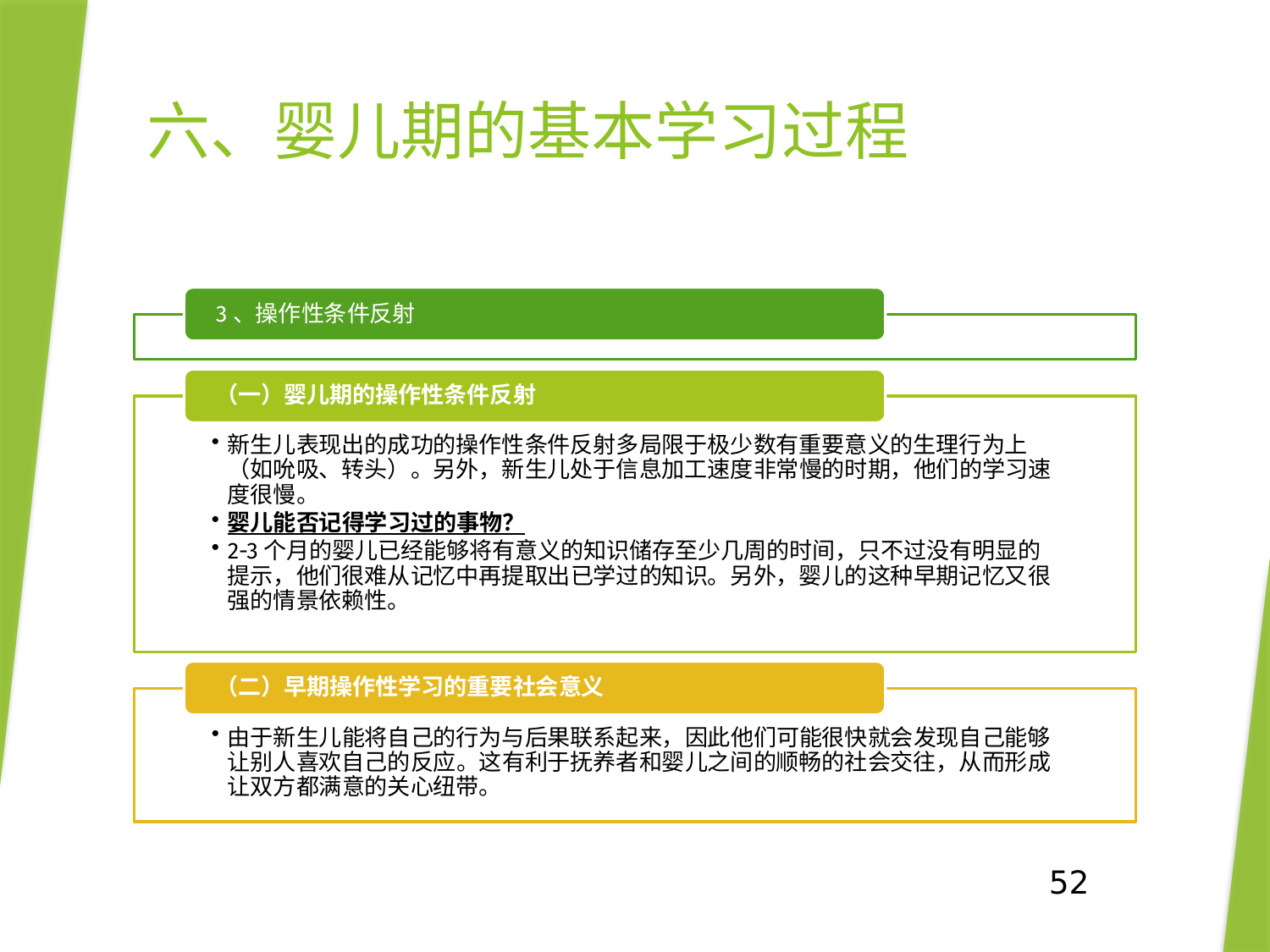

# 六、婴儿期的基本学习过程
3、操作性条件反射
新生儿表现出的成功的操作性条件反射多局限于极少数有重要意义的生理行为上（如吮吸、转头）。另外，新生儿处于信息加工速度非常慢的时期，他们的学习速度很慢。
婴儿能否记得学习过的事物？
2-3个月的婴儿已经能够将有意义的知识储存至少几周的时间，只不过没有明显的提示，他们很难从记忆中再提取出已学过的知识。另外，婴儿的这种早期记忆又很强的情景依赖性。
（一）婴儿期的操作性条件反射
由于新生儿能将自己的行为与后果联系起来，因此他们可能很快就会发现自己能够让别人喜欢自己的反应。这有利于抚养者和婴儿之间的顺畅的社会交往，从而形成让双方都满意的关心纽带。
（二）早期操作性学习的重要社会意义

52